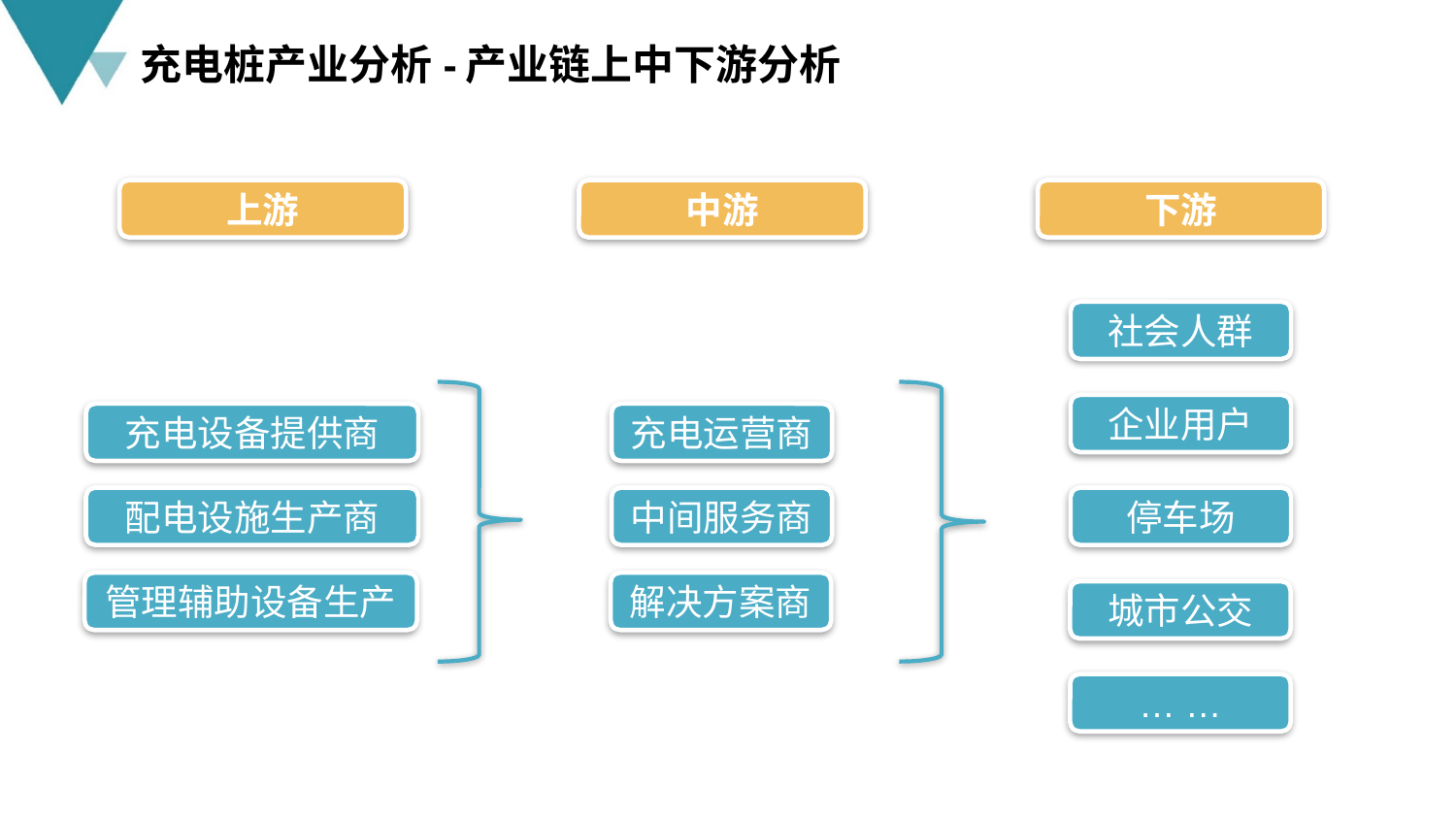

充电桩产业分析-产业链上中下游分析
上游
中游
下游
社会人群

企业用户
充电设备提供商
充电运营商
配电设施生产商
中间服务商
停车场
管理辅助设备生产
解决方案商
城市公交
… …
6